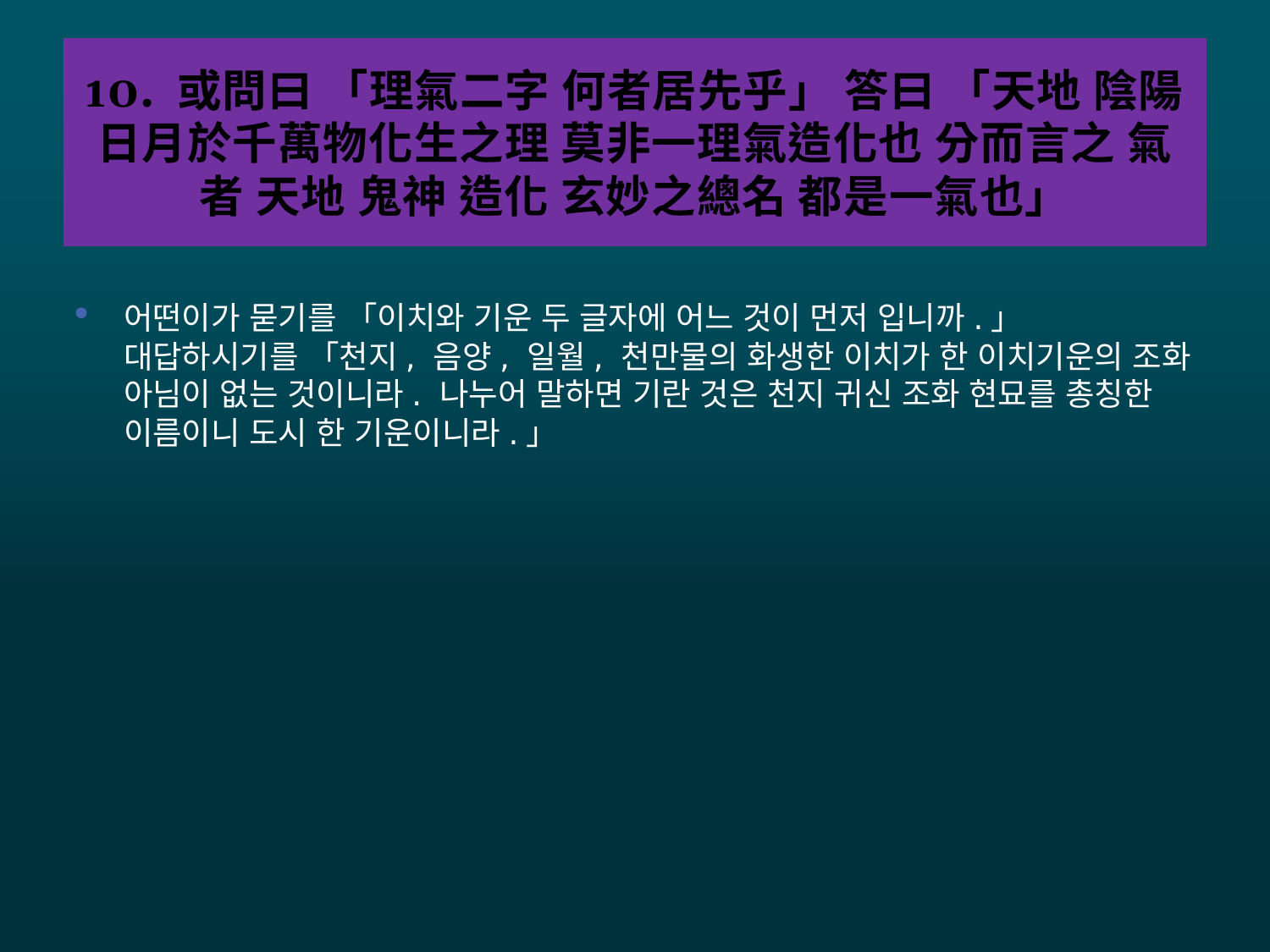

# 10. 或問曰 「理氣二字 何者居先乎」 答曰 「天地 陰陽 日月於千萬物化生之理 莫非一理氣造化也 分而言之 氣者 天地 鬼神 造化 玄妙之總名 都是一氣也」
어떤이가 묻기를 「이치와 기운 두 글자에 어느 것이 먼저 입니까.」 대답하시기를 「천지, 음양, 일월, 천만물의 화생한 이치가 한 이치기운의 조화 아님이 없는 것이니라. 나누어 말하면 기란 것은 천지 귀신 조화 현묘를 총칭한 이름이니 도시 한 기운이니라.」